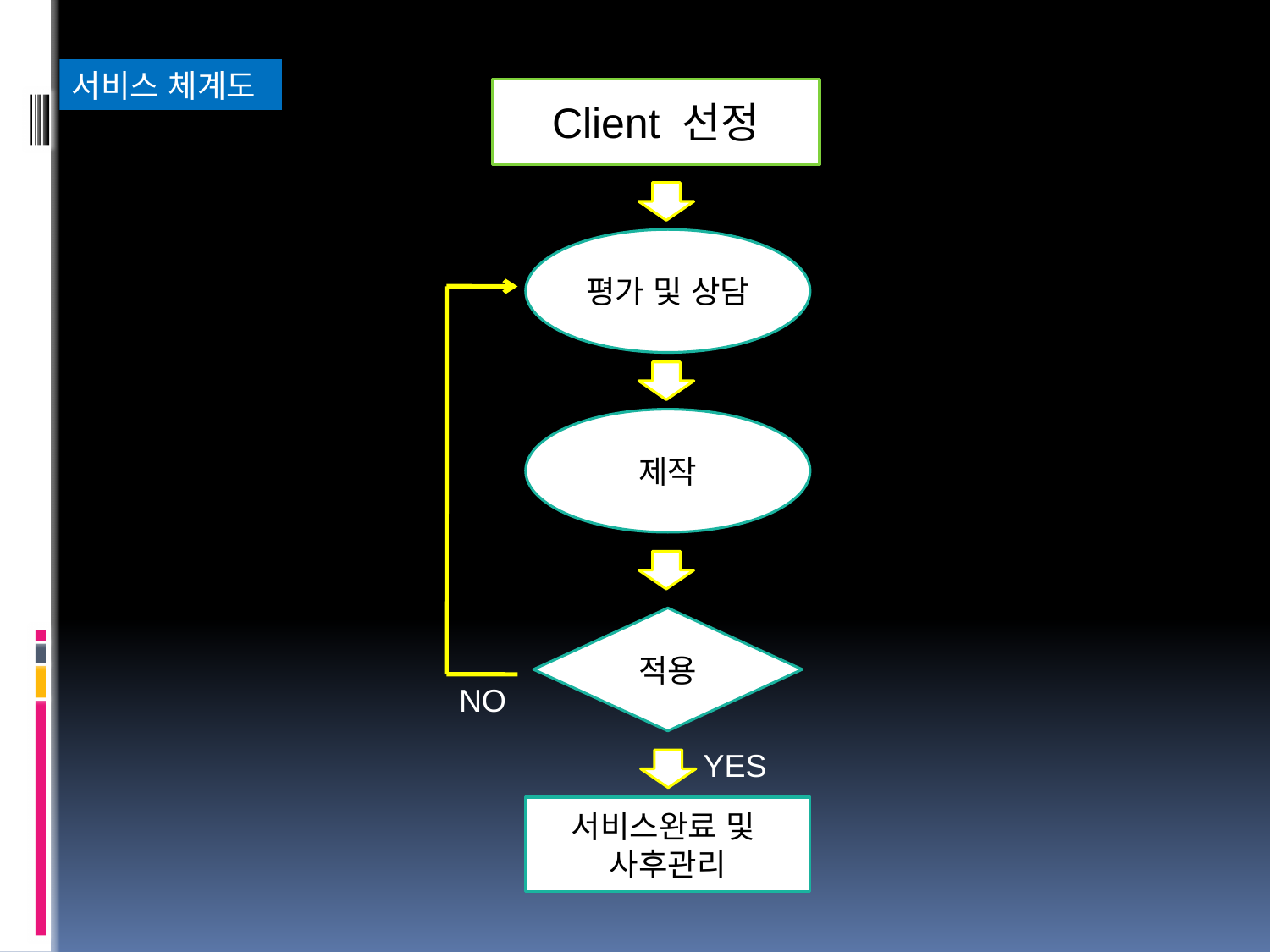

서비스 체계도
Client 선정

평가 및 상담

제작

적용
NO
YES

서비스완료 및
사후관리